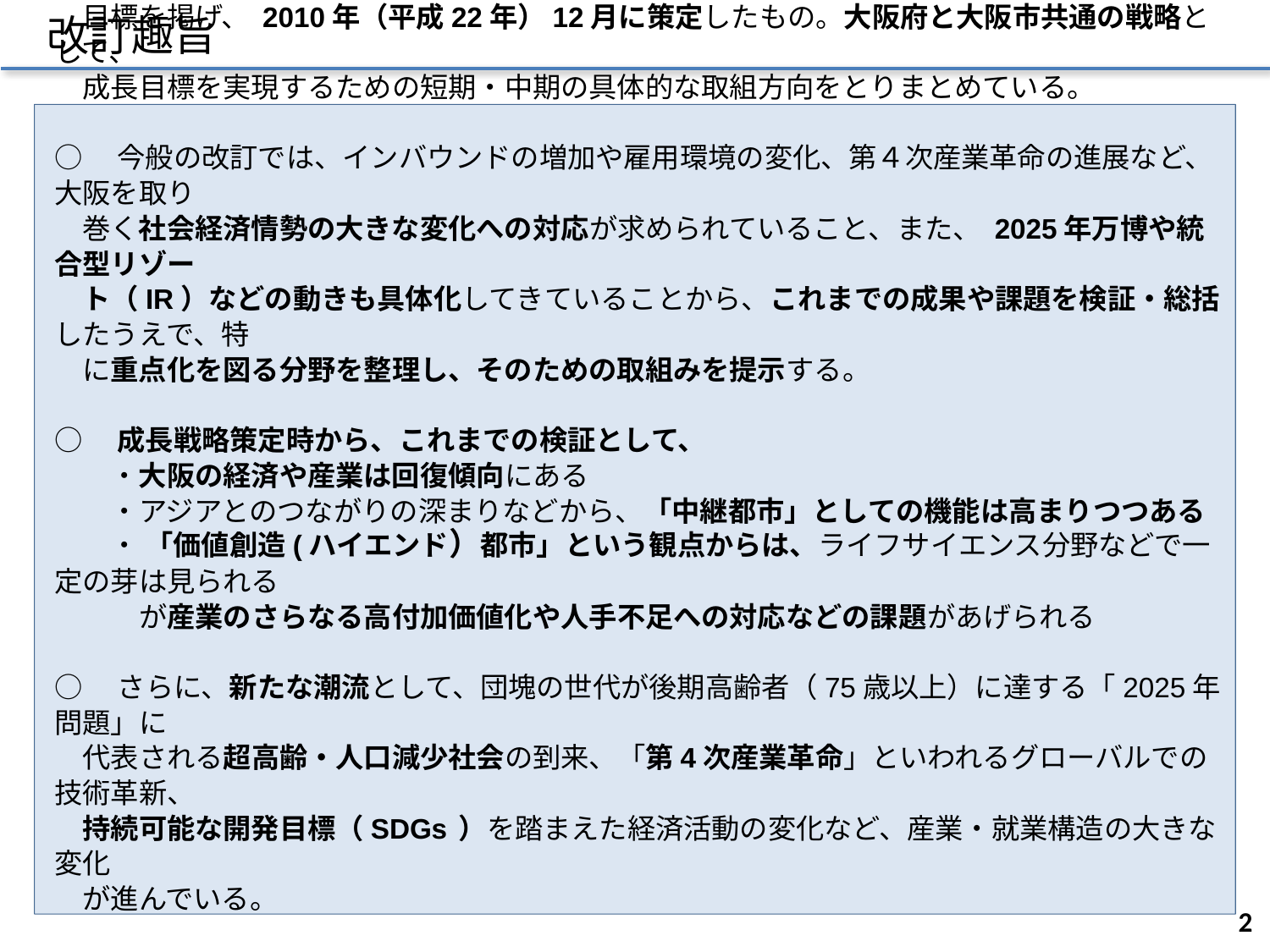

改訂趣旨
○ 　「大阪の成長戦略」は、大阪を新たな成長軌道に乗せるため、概ね2020年までの10年間の成長
　目標を掲げ、 2010年（平成22年）12月に策定したもの。大阪府と大阪市共通の戦略として、
　成長目標を実現するための短期・中期の具体的な取組方向をとりまとめている。

○　今般の改訂では、インバウンドの増加や雇用環境の変化、第４次産業革命の進展など、大阪を取り
　巻く社会経済情勢の大きな変化への対応が求められていること、また、 2025年万博や統合型リゾー
　ト（IR）などの動きも具体化してきていることから、これまでの成果や課題を検証・総括したうえで、特
　に重点化を図る分野を整理し、そのための取組みを提示する。

○　成長戦略策定時から、これまでの検証として、
　　・大阪の経済や産業は回復傾向にある
　　・アジアとのつながりの深まりなどから、「中継都市」としての機能は高まりつつある
　　・ 「価値創造(ハイエンド）都市」という観点からは、ライフサイエンス分野などで一定の芽は見られる
　　　が産業のさらなる高付加価値化や人手不足への対応などの課題があげられる

○　さらに、新たな潮流として、団塊の世代が後期高齢者（75歳以上）に達する「2025年問題」に
　代表される超高齢・人口減少社会の到来、「第4次産業革命」といわれるグローバルでの技術革新、
　持続可能な開発目標（SDGs ）を踏まえた経済活動の変化など、産業・就業構造の大きな変化
　が進んでいる。

○　また、2025年万博、統合型リゾート（IR）の実現といった、経済社会に大きなインパクトを与える
　プロジェクトが予定されており、目前には、東京オリンピック・パラリンピックの開催が控えている。
2